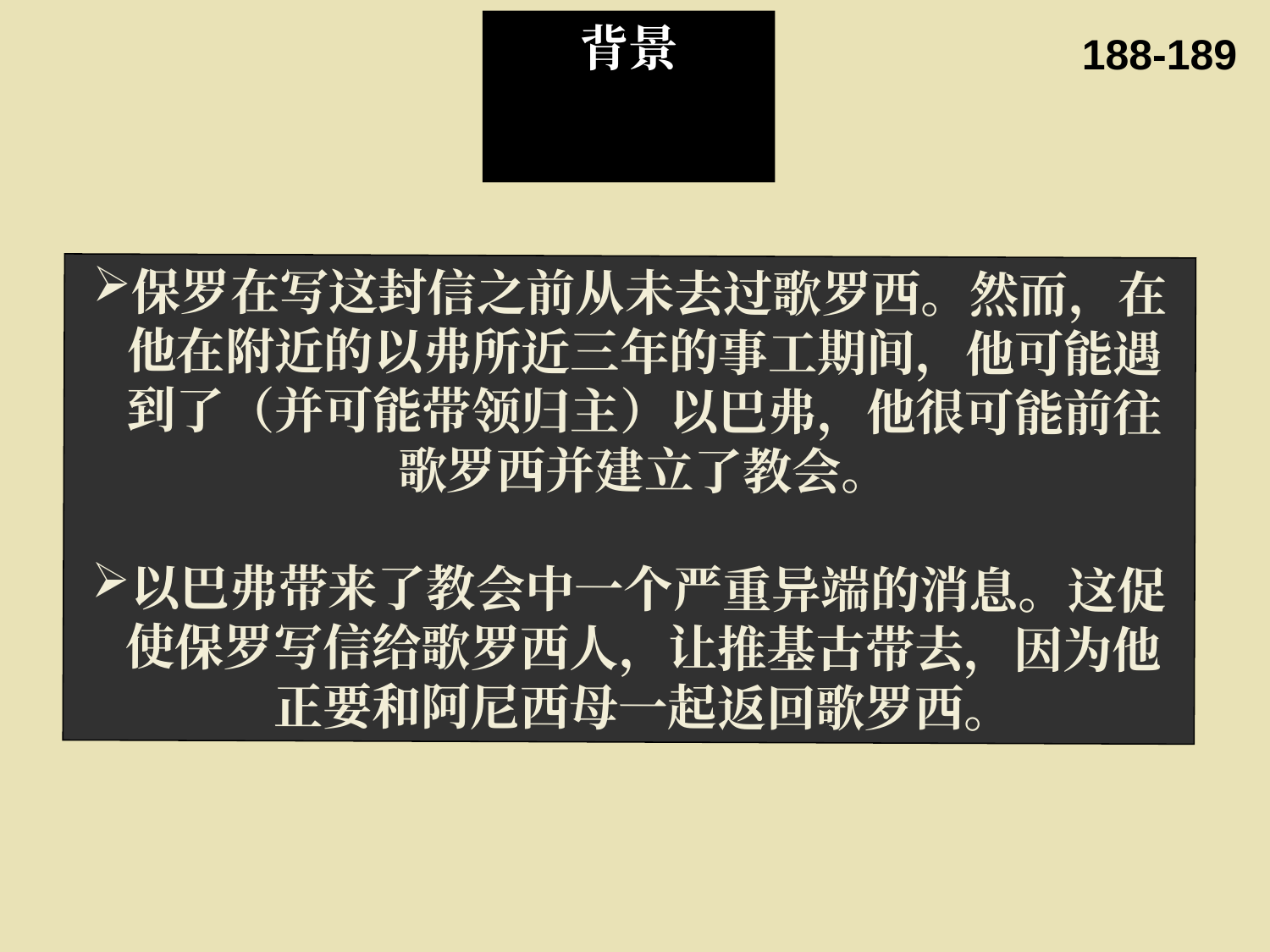

背景
188-189
保罗在写这封信之前从未去过歌罗西。然而，在他在附近的以弗所近三年的事工期间，他可能遇到了（并可能带领归主）以巴弗，他很可能前往歌罗西并建立了教会。

以巴弗带来了教会中一个严重异端的消息。这促使保罗写信给歌罗西人，让推基古带去，因为他正要和阿尼西母一起返回歌罗西。